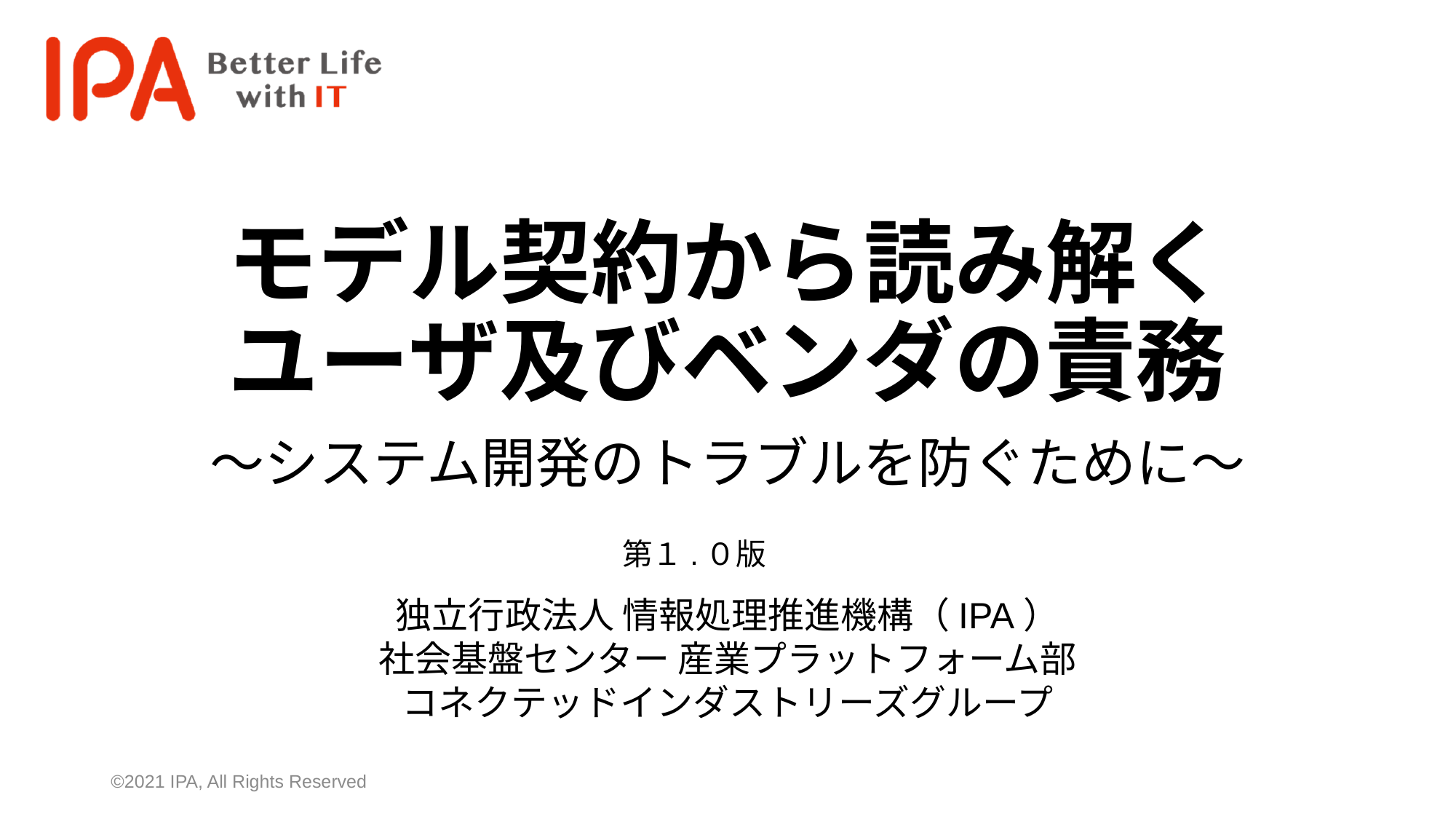

# モデル契約から読み解く ユーザ及びベンダの責務
～システム開発のトラブルを防ぐために～
第１.０版
独立行政法人 情報処理推進機構（IPA）
社会基盤センター 産業プラットフォーム部
コネクテッドインダストリーズグループ
©2021 IPA, All Rights Reserved